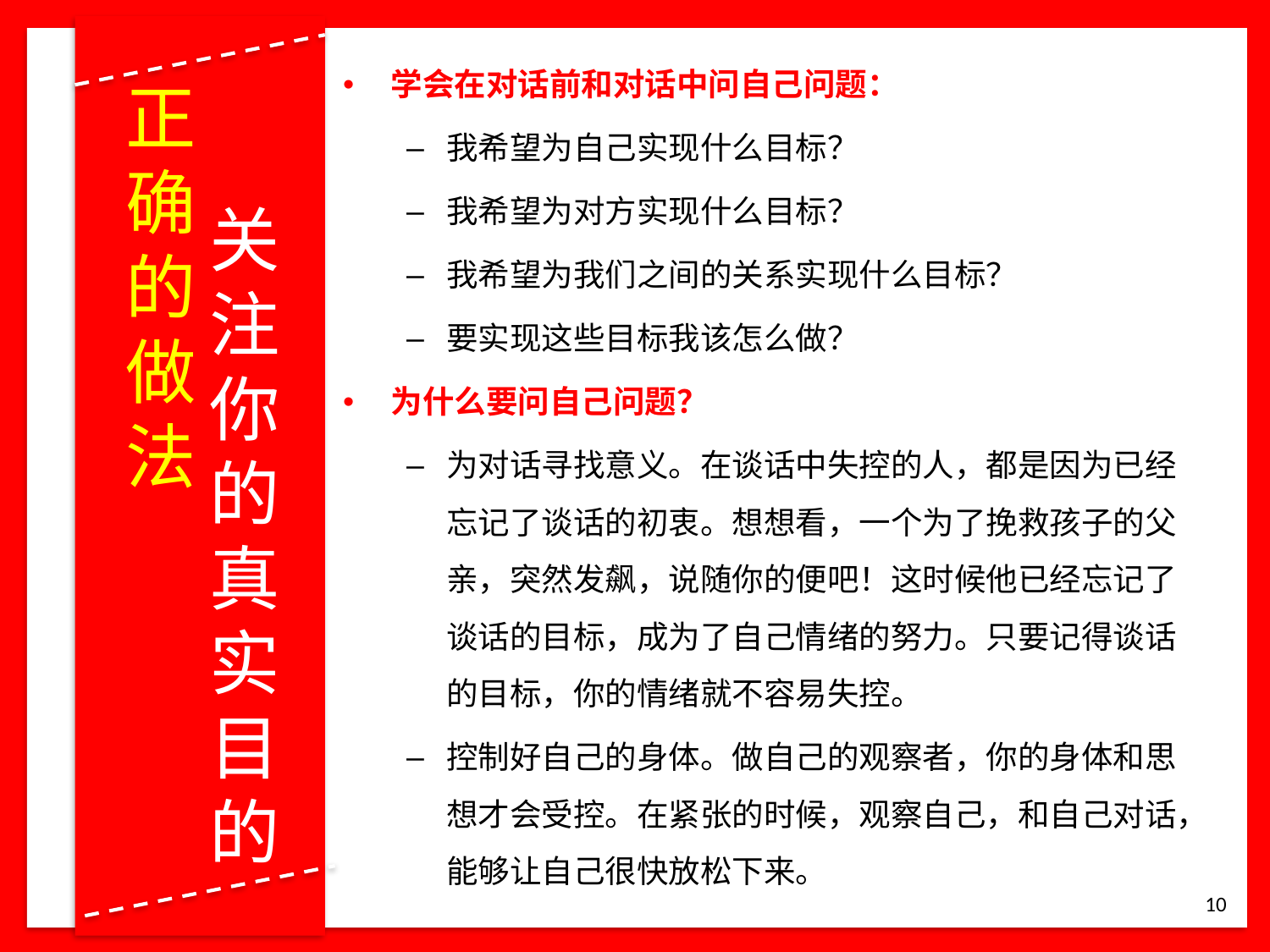

学会在对话前和对话中问自己问题：
我希望为自己实现什么目标？
我希望为对方实现什么目标？
我希望为我们之间的关系实现什么目标？
要实现这些目标我该怎么做？
为什么要问自己问题？
为对话寻找意义。在谈话中失控的人，都是因为已经忘记了谈话的初衷。想想看，一个为了挽救孩子的父亲，突然发飙，说随你的便吧！这时候他已经忘记了谈话的目标，成为了自己情绪的努力。只要记得谈话的目标，你的情绪就不容易失控。
控制好自己的身体。做自己的观察者，你的身体和思想才会受控。在紧张的时候，观察自己，和自己对话，能够让自己很快放松下来。
正确的做法
关注你的真实目的